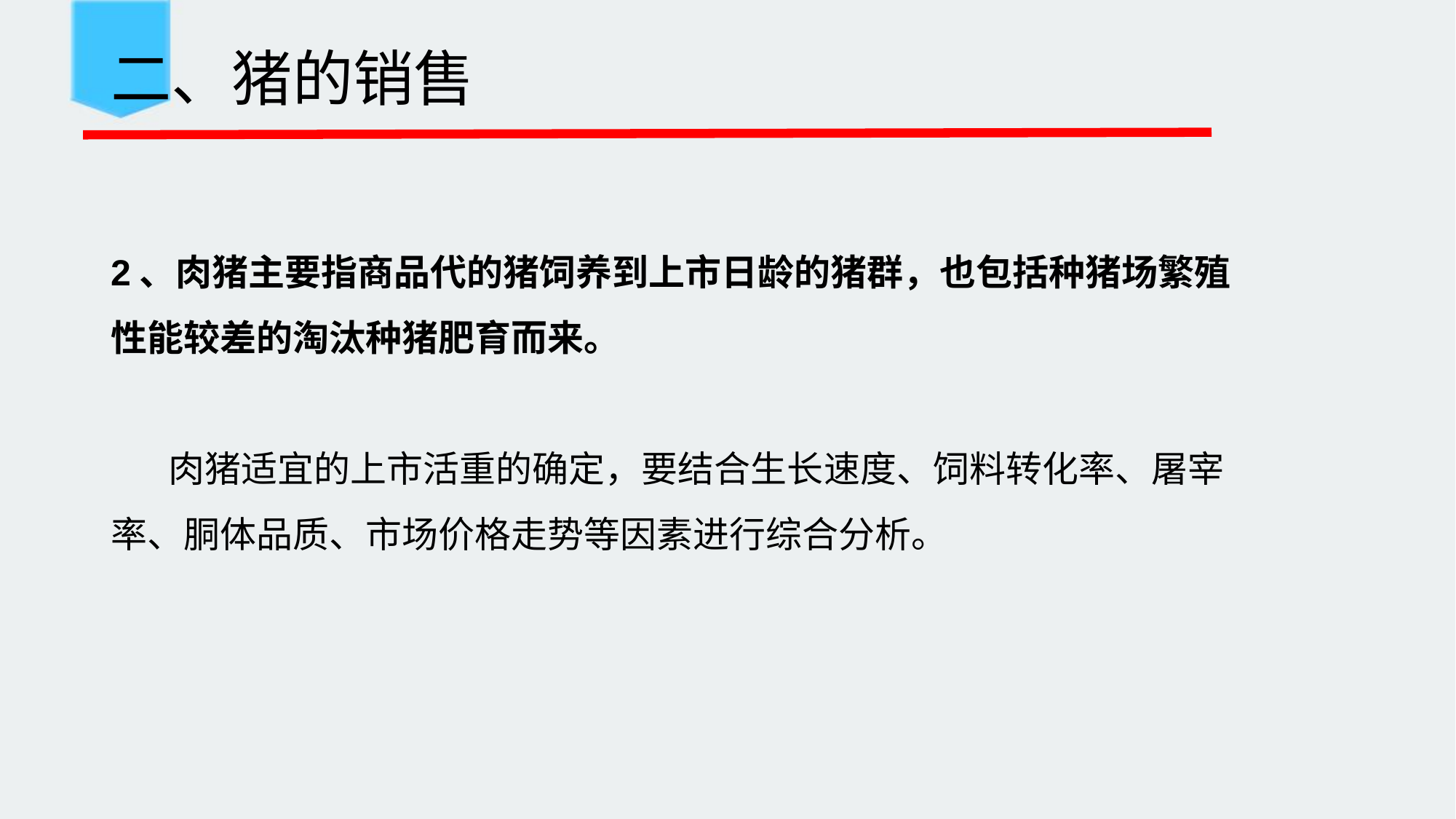

二、猪的销售
2、肉猪主要指商品代的猪饲养到上市日龄的猪群，也包括种猪场繁殖性能较差的淘汰种猪肥育而来。

      肉猪适宜的上市活重的确定，要结合生长速度、饲料转化率、屠宰率、胴体品质、市场价格走势等因素进行综合分析。